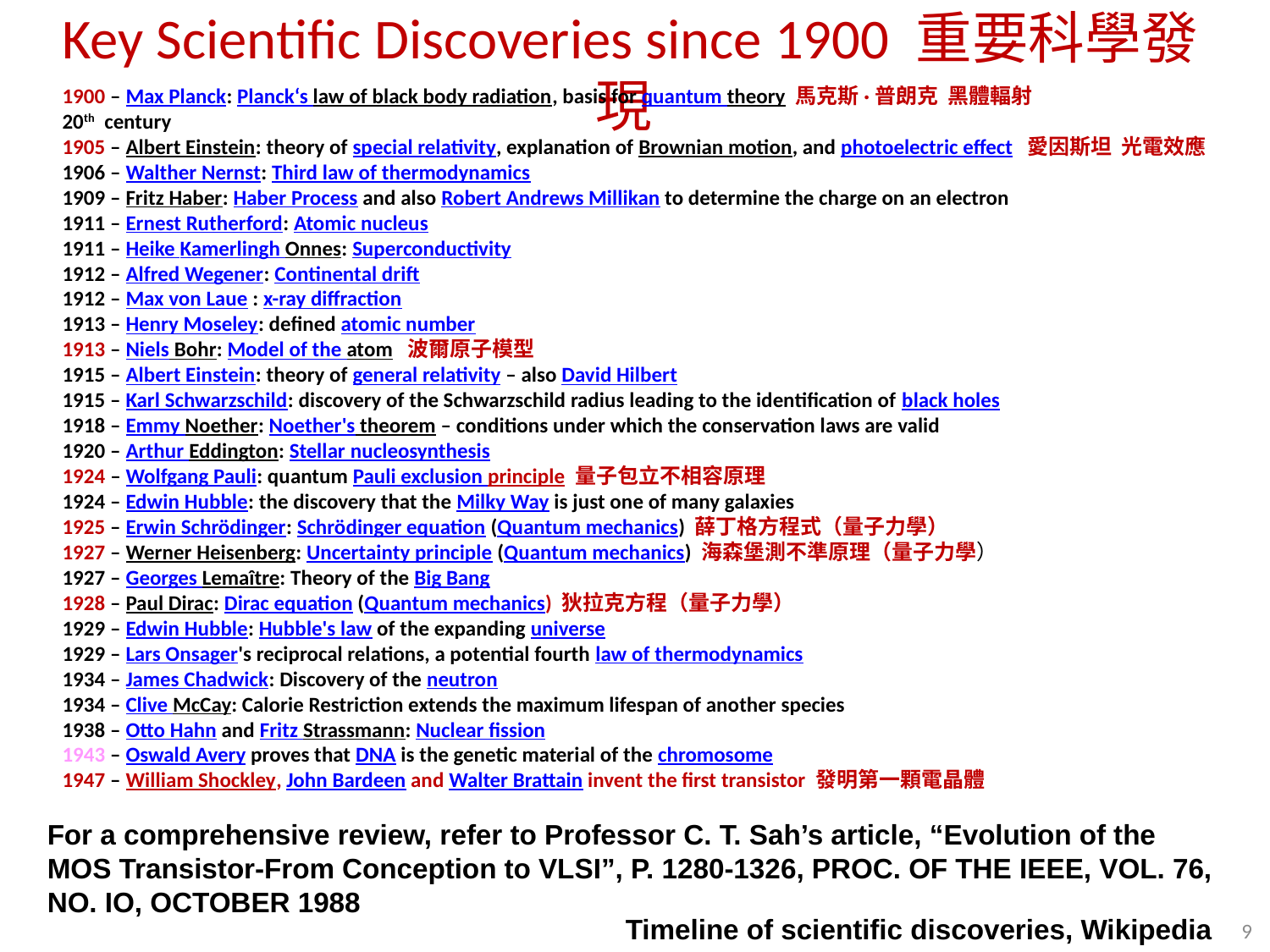

Key Scientific Discoveries since 1900 重要科學發現
1900 – Max Planck: Planck‘s law of black body radiation, basis for quantum theory 馬克斯·普朗克  黑體輻射
20th  century
1905 – Albert Einstein: theory of special relativity, explanation of Brownian motion, and photoelectric effect  愛因斯坦  光電效應
1906 – Walther Nernst: Third law of thermodynamics
1909 – Fritz Haber: Haber Process and also Robert Andrews Millikan to determine the charge on an electron
1911 – Ernest Rutherford: Atomic nucleus
1911 – Heike Kamerlingh Onnes: Superconductivity
1912 – Alfred Wegener: Continental drift
1912 – Max von Laue : x-ray diffraction
1913 – Henry Moseley: defined atomic number
1913 – Niels Bohr: Model of the atom  波爾原子模型
1915 – Albert Einstein: theory of general relativity – also David Hilbert
1915 – Karl Schwarzschild: discovery of the Schwarzschild radius leading to the identification of black holes
1918 – Emmy Noether: Noether's theorem – conditions under which the conservation laws are valid
1920 – Arthur Eddington: Stellar nucleosynthesis
1924 – Wolfgang Pauli: quantum Pauli exclusion principle 量子包立不相容原理
1924 – Edwin Hubble: the discovery that the Milky Way is just one of many galaxies
1925 – Erwin Schrödinger: Schrödinger equation (Quantum mechanics) 薛丁格方程式（量子力學）
1927 – Werner Heisenberg: Uncertainty principle (Quantum mechanics) 海森堡測不準原理（量子力學）
1927 – Georges Lemaître: Theory of the Big Bang
1928 – Paul Dirac: Dirac equation (Quantum mechanics) 狄拉克方程（量子力學）
1929 – Edwin Hubble: Hubble's law of the expanding universe
1929 – Lars Onsager's reciprocal relations, a potential fourth law of thermodynamics
1934 – James Chadwick: Discovery of the neutron
1934 – Clive McCay: Calorie Restriction extends the maximum lifespan of another species
1938 – Otto Hahn and Fritz Strassmann: Nuclear fission
1943 – Oswald Avery proves that DNA is the genetic material of the chromosome
1947 – William Shockley, John Bardeen and Walter Brattain invent the first transistor 發明第一顆電晶體
For a comprehensive review, refer to Professor C. T. Sah’s article, “Evolution of the MOS Transistor-From Conception to VLSI”, P. 1280-1326, PROC. OF THE IEEE, VOL. 76, NO. IO, OCTOBER 1988
Timeline of scientific discoveries, Wikipedia
9